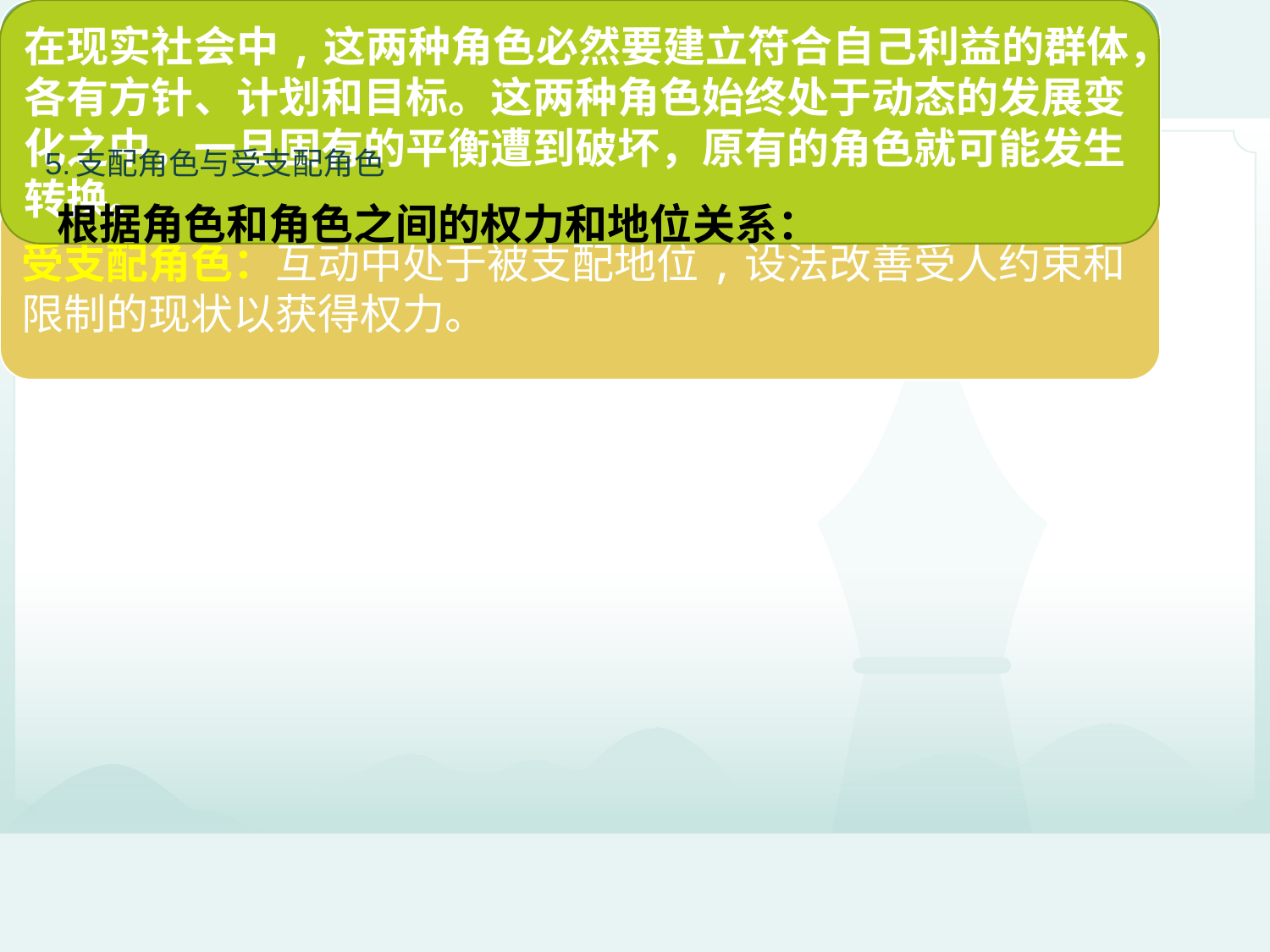

# 5.支配角色与受支配角色
根据角色和角色之间的权力和地位关系：
支配角色：互动中处于支配地位,极力维持现状以维护其既得的权力。
受支配角色：互动中处于被支配地位,设法改善受人约束和限制的现状以获得权力。
在现实社会中,这两种角色必然要建立符合自己利益的群体，各有方针、计划和目标。这两种角色始终处于动态的发展变化之中，一旦固有的平衡遭到破坏，原有的角色就可能发生转换。